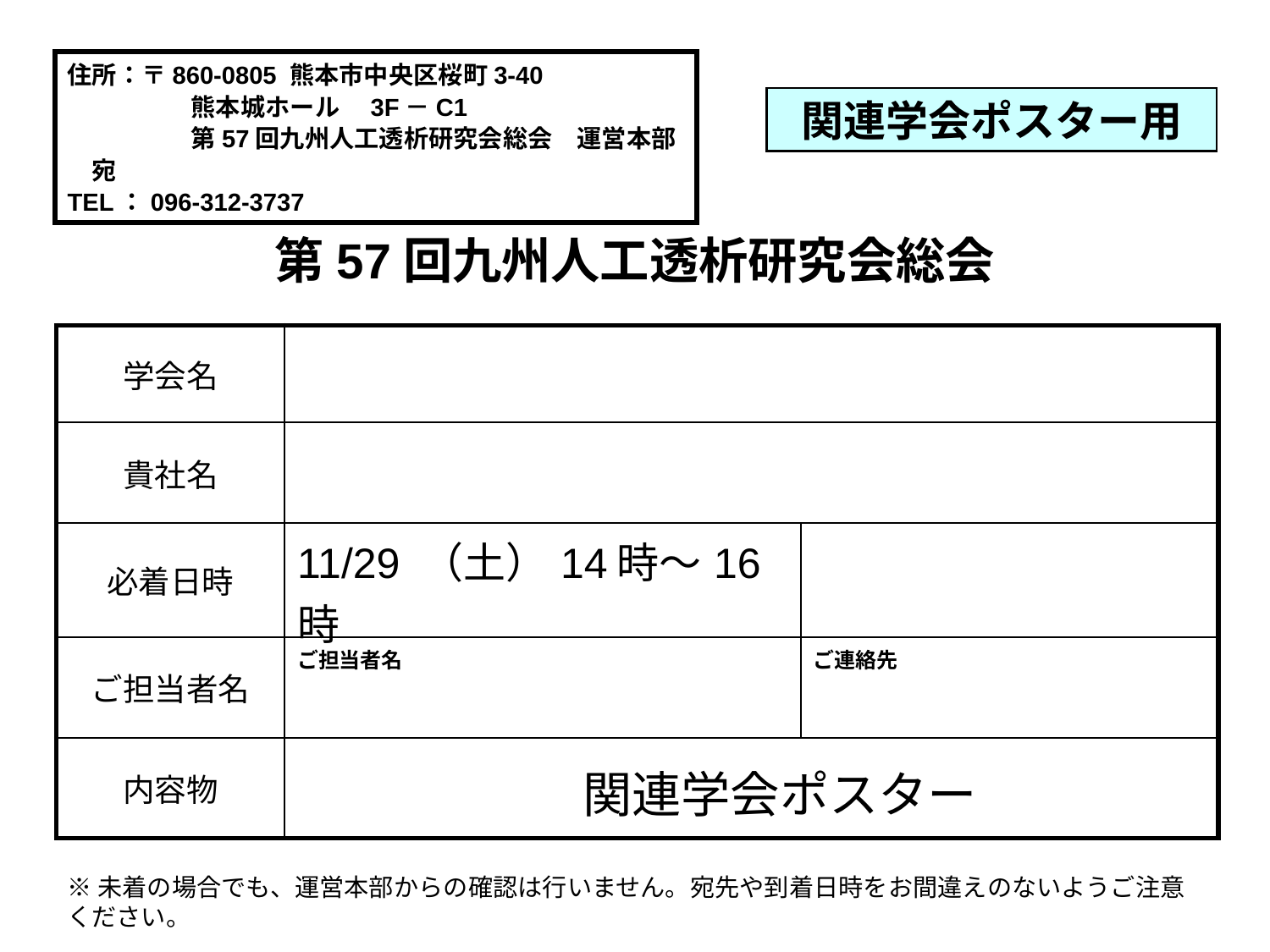

住所：〒860-0805 熊本市中央区桜町3-40
　　　　　熊本城ホール　3F－C1
　　　　　第57回九州人工透析研究会総会　運営本部　宛
TEL：096-312-3737
関連学会ポスター用
第57回九州人工透析研究会総会
| 学会名 |  |  |
| --- | --- | --- |
| 貴社名 |  |  |
| 必着日時 | 11/29 （土）14時～16時 |  |
| ご担当者名 | ご担当者名 | ご連絡先 |
| 内容物 | 関連学会ポスター |  |
※未着の場合でも、運営本部からの確認は行いません。宛先や到着日時をお間違えのないようご注意ください。